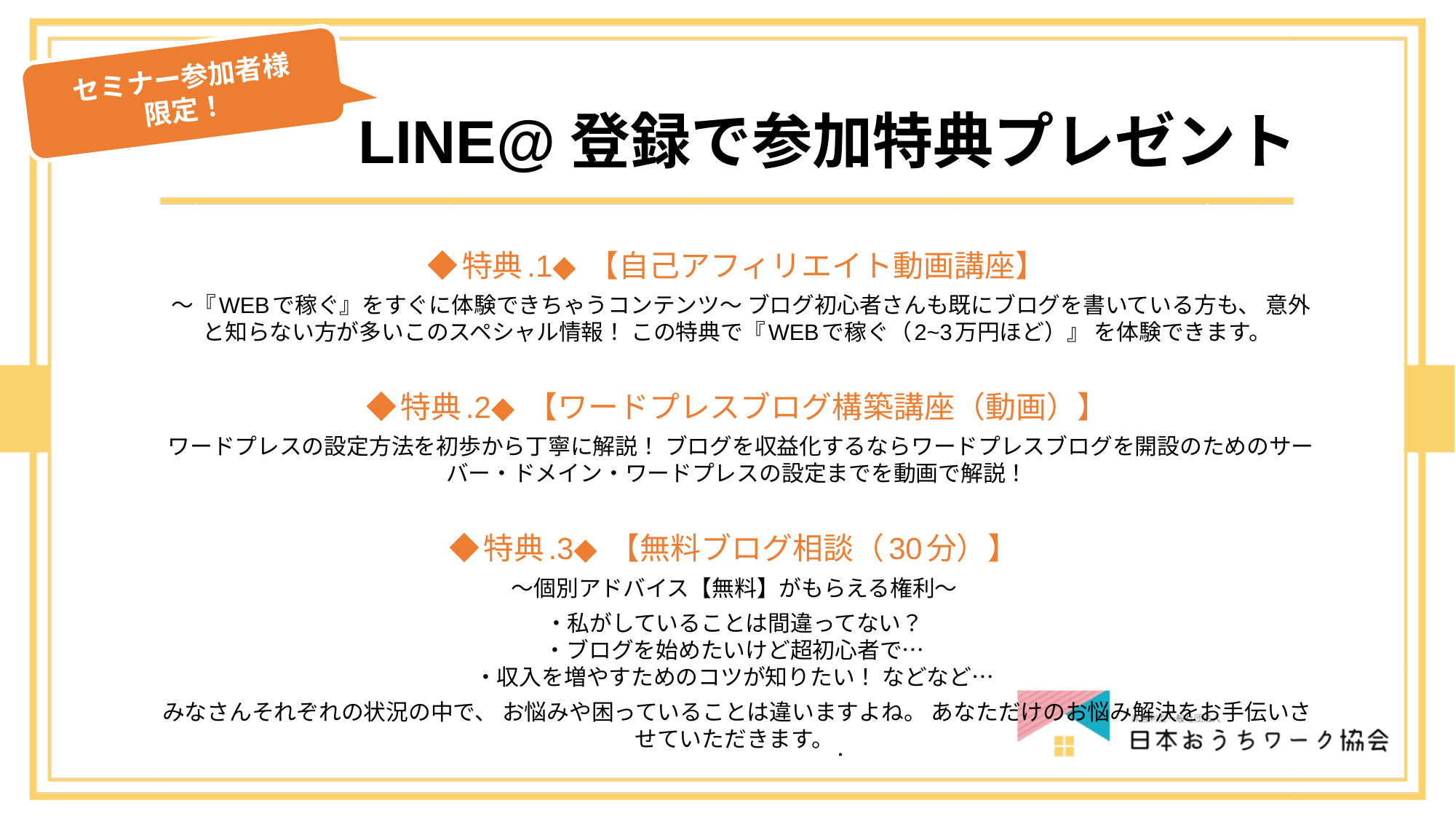

セミナー参加者様
限定！
# LINE@登録で参加特典プレゼント

◆特典.1◆ 【自己アフィリエイト動画講座】
 〜『WEBで稼ぐ』をすぐに体験できちゃうコンテンツ〜 ブログ初心者さんも既にブログを書いている方も、 意外と知らない方が多いこのスペシャル情報！ この特典で『WEBで稼ぐ（2~3万円ほど）』 を体験できます。

◆特典.2◆ 【ワードプレスブログ構築講座（動画）】
 ワードプレスの設定方法を初歩から丁寧に解説！ ブログを収益化するならワードプレスブログを開設のためのサーバー・ドメイン・ワードプレスの設定までを動画で解説！

◆特典.3◆ 【無料ブログ相談（30分）】
〜個別アドバイス【無料】がもらえる権利〜
・私がしていることは間違ってない？
・ブログを始めたいけど超初心者で…
・収入を増やすためのコツが知りたい！ などなど…
みなさんそれぞれの状況の中で、 お悩みや困っていることは違いますよね。 あなただけのお悩み解決をお手伝いさせていただきます。